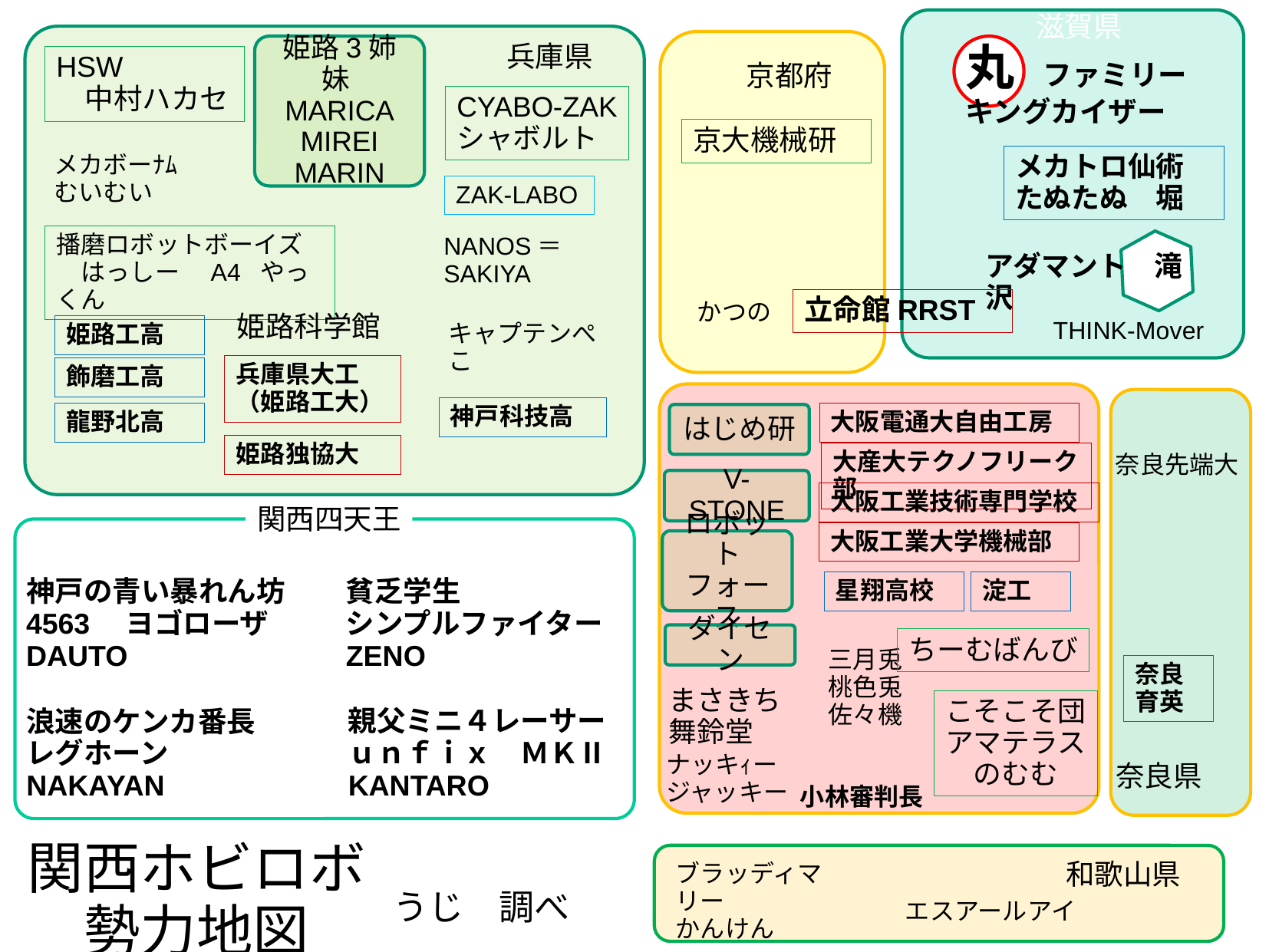

滋賀県

姫路3姉妹MARICA
MIREI
MARIN
兵庫県

丸　ファミリー
キングカイザー
HSW
　中村ハカセ
京都府
CYABO-ZAK
シャボルト
京大機械研
メカボーﾅﾑ
むいむい
メカトロ仙術
たぬたぬ　堀
ZAK-LABO
播磨ロボットボーイズ
　はっしー　A4  やっくん
NANOS＝SAKIYA

アダマント　滝沢
立命館RRST
かつの
姫路科学館
THINK-Mover
キャプテンぺこ
姫路工高
兵庫県大工
（姫路工大）
飾磨工高

神戸科技高
龍野北高
大阪電通大自由工房
はじめ研
姫路独協大
大産大テクノフリーク部
奈良先端大
V-STONE
大阪工業技術専門学校
関西四天王

大阪工業大学機械部
ロボットフォース
神戸の青い暴れん坊
4563　ヨゴローザ
DAUTO
貧乏学生
シンプルファイター
ZENO
星翔高校
淀工
ダイセン
ちーむばんび
三月兎
桃色兎
佐々機
奈良
育英
まさきち
舞鈴堂
こそこそ団
アマテラス
　のむむ
親父ミニ４レーサー
ｕｎｆｉｘ　ＭＫⅡ
KANTARO
浪速のケンカ番長
レグホーン
NAKAYAN
ナッキｨー
ジャッキー
奈良県
小林審判長

# 関西ホビロボ 勢力地図
和歌山県
ブラッディマリー
かんけん
うじ　調べ
エスアールアイ